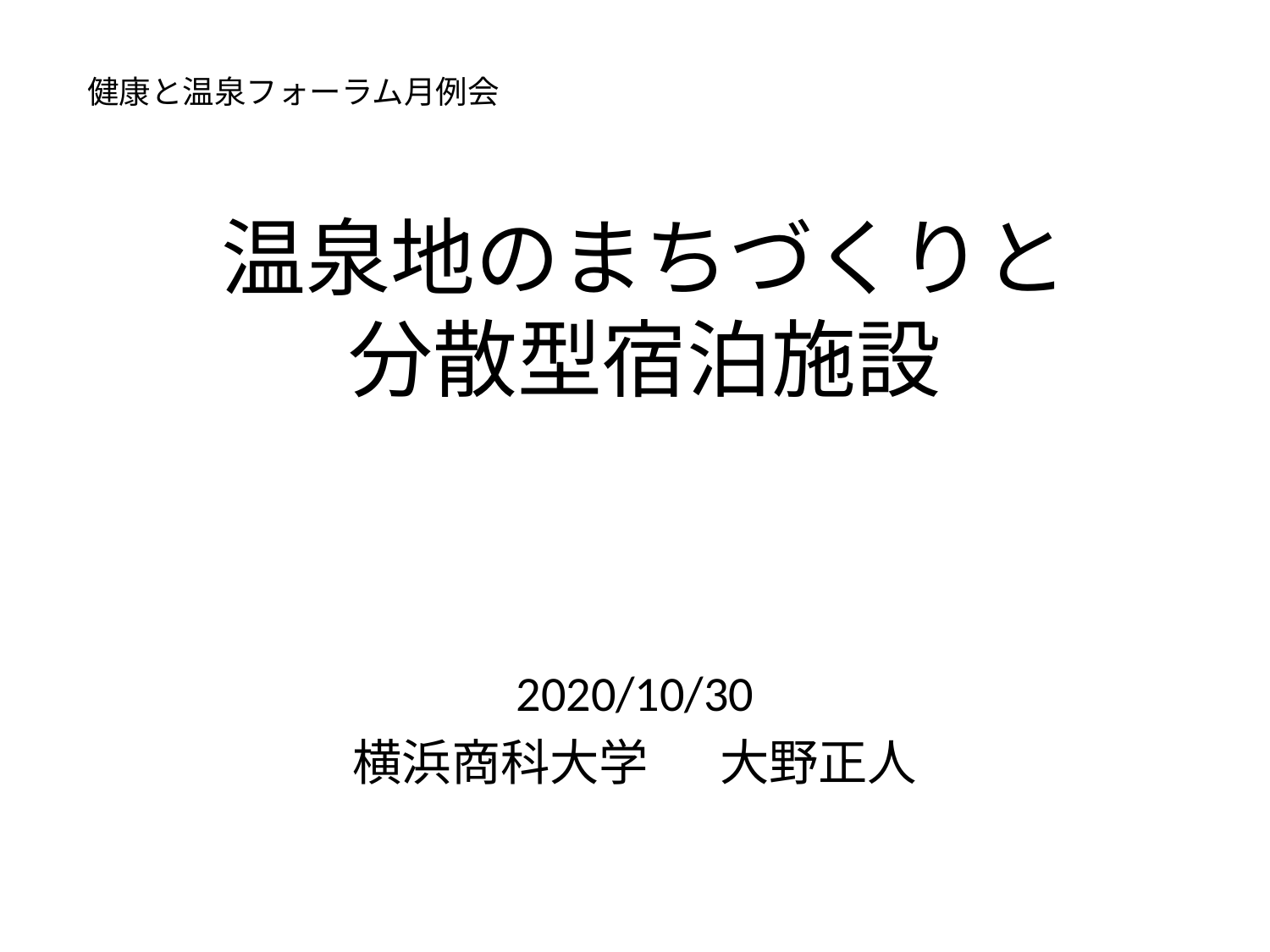

健康と温泉フォーラム月例会
# 温泉地のまちづくりと 分散型宿泊施設
2020/10/30
横浜商科大学　  大野正人